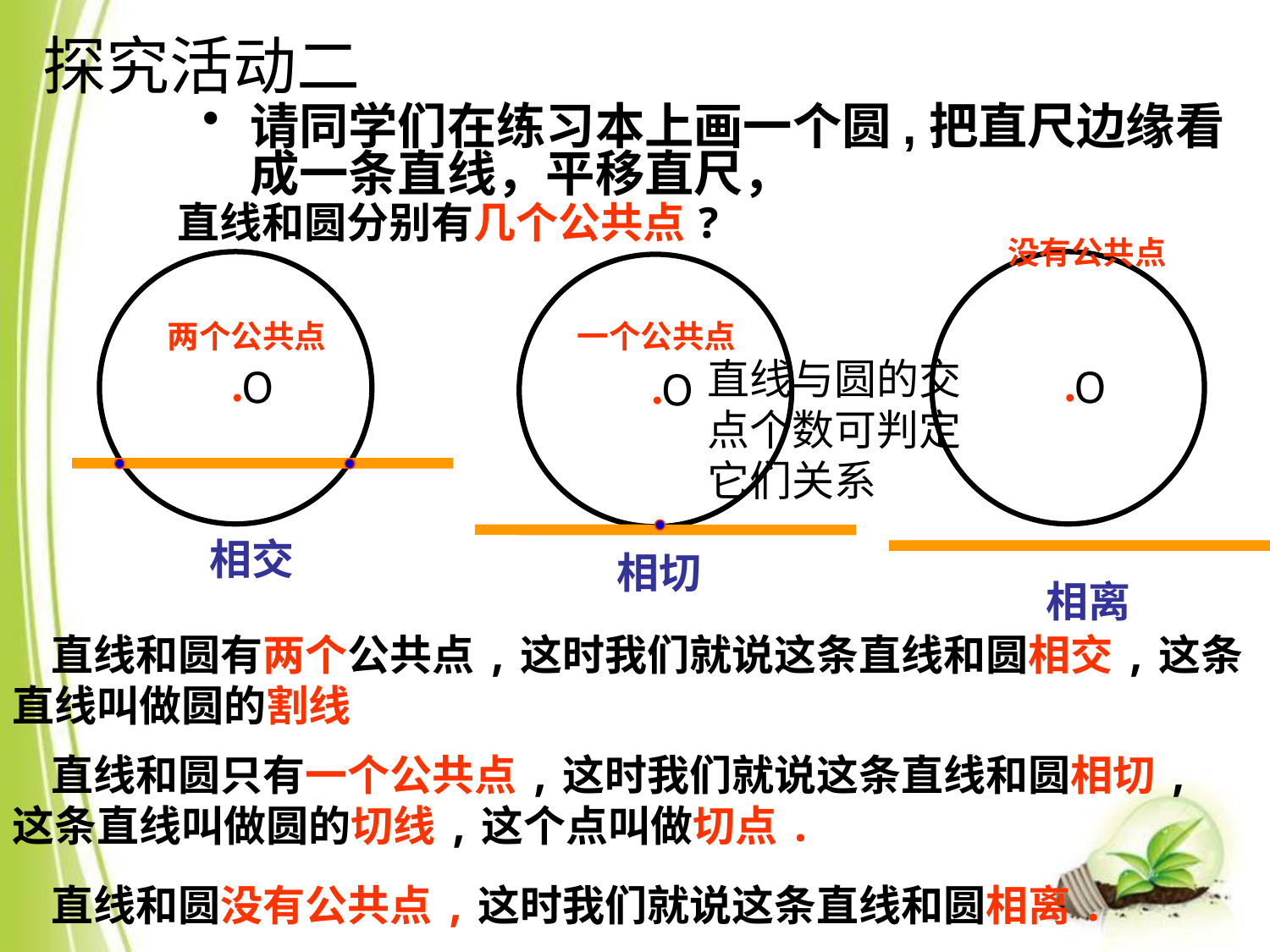

探究活动二
请同学们在练习本上画一个圆,把直尺边缘看成一条直线，平移直尺，
直线和圆分别有几个公共点?
没有公共点

●O

●O

●O
两个公共点
一个公共点

直线与圆的交点个数可判定它们关系

相交

相切

相离
   直线和圆有两个公共点,这时我们就说这条直线和圆相交,这条直线叫做圆的割线
   直线和圆只有一个公共点,这时我们就说这条直线和圆相切,这条直线叫做圆的切线,这个点叫做切点.
   直线和圆没有公共点,这时我们就说这条直线和圆相离.
PPT模板：www.1ppt.com/moban/                  PPT素材：www.1ppt.com/sucai/
PPT背景：www.1ppt.com/beijing/                   PPT图表：www.1ppt.com/tubiao/
PPT下载：www.1ppt.com/xiazai/                     PPT教程： www.1ppt.com/powerpoint/
资料下载：www.1ppt.com/ziliao/                   范文下载：www.1ppt.com/fanwen/
试卷下载：www.1ppt.com/shiti/                     教案下载：www.1ppt.com/jiaoan/
PPT论坛：www.1ppt.cn                                     PPT课件：www.1ppt.com/kejian/
语文课件：www.1ppt.com/kejian/yuwen/    数学课件：www.1ppt.com/kejian/shuxue/
英语课件：www.1ppt.com/kejian/yingyu/    美术课件：www.1ppt.com/kejian/meishu/
科学课件：www.1ppt.com/kejian/kexue/     物理课件：www.1ppt.com/kejian/wuli/
化学课件：www.1ppt.com/kejian/huaxue/  生物课件：www.1ppt.com/kejian/shengwu/
地理课件：www.1ppt.com/kejian/dili/          历史课件：www.1ppt.com/kejian/lishi/